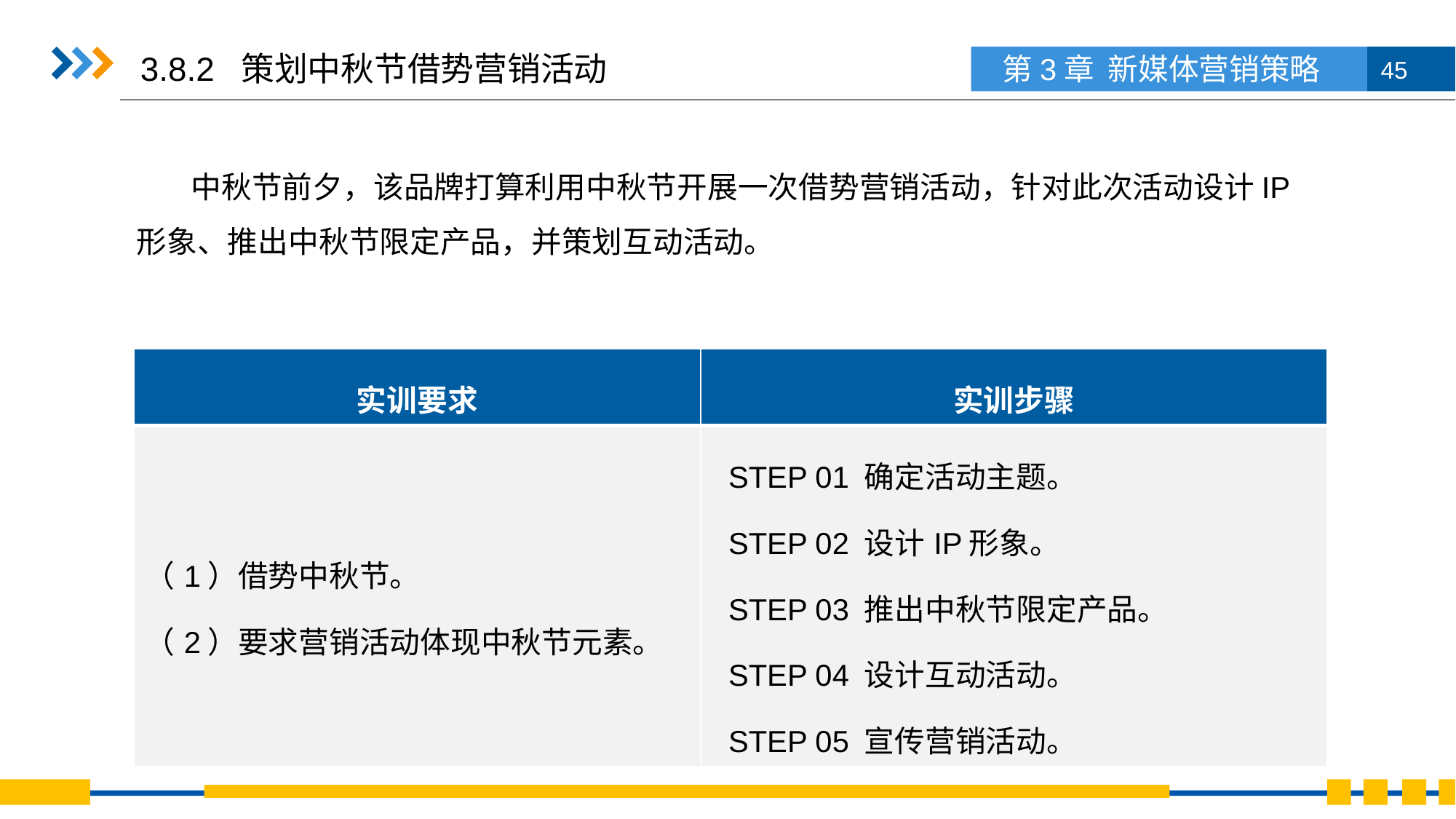

3.8.2  策划中秋节借势营销活动
中秋节前夕，该品牌打算利用中秋节开展一次借势营销活动，针对此次活动设计IP形象、推出中秋节限定产品，并策划互动活动。
| 实训要求 | 实训步骤 |
| --- | --- |
| （1）借势中秋节。 （2）要求营销活动体现中秋节元素。 | STEP 01 确定活动主题。 STEP 02 设计IP形象。 STEP 03 推出中秋节限定产品。 STEP 04 设计互动活动。 STEP 05 宣传营销活动。 |